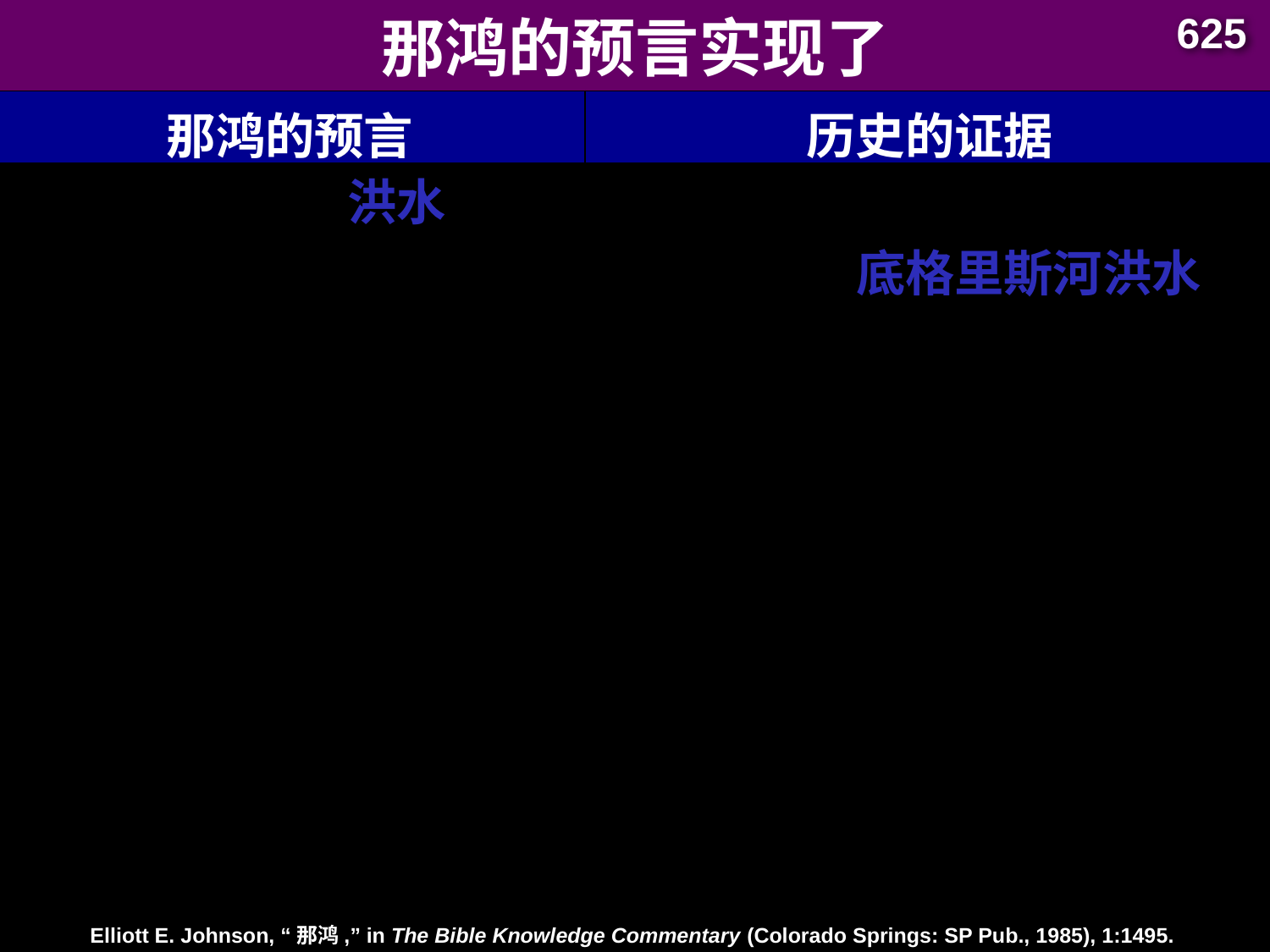

625
# 那鸿的预言实现了
| 那鸿的预言 | 历史的证据 |
| --- | --- |
| 5. 尼尼微将被洪水毁灭（1:8；2:6, 8）。 | 5.尼尼微因一场异常沉重且持续时间长的底格里斯河洪水而被削弱。这场洪水冲垮了城市周围很大一部分城墙，使敌人得以攻入。伴随着捕获的还有可怕的雷声（推测是伴随暴风雨）。 （狄奥多罗斯，《历史文库》2.26.9；2.27.13；色诺芬，《长征记》3.4.12）。 |
Elliott E. Johnson, “那鸿,” in The Bible Knowledge Commentary (Colorado Springs: SP Pub., 1985), 1:1495.